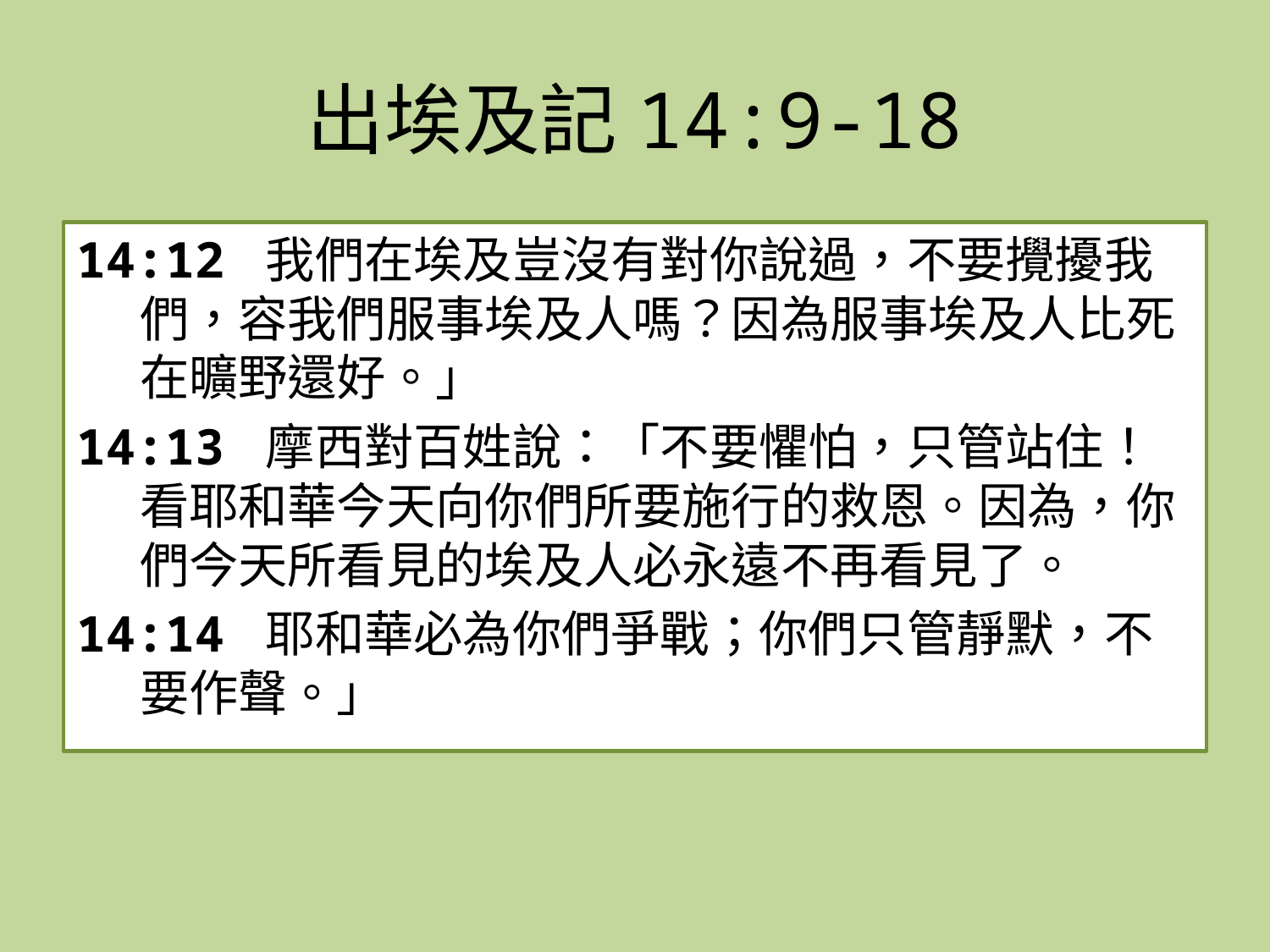

# 出埃及記14:9-18
14:12 我們在埃及豈沒有對你說過，不要攪擾我們，容我們服事埃及人嗎？因為服事埃及人比死在曠野還好。」
14:13 摩西對百姓說：「不要懼怕，只管站住！看耶和華今天向你們所要施行的救恩。因為，你們今天所看見的埃及人必永遠不再看見了。
14:14 耶和華必為你們爭戰；你們只管靜默，不要作聲。」